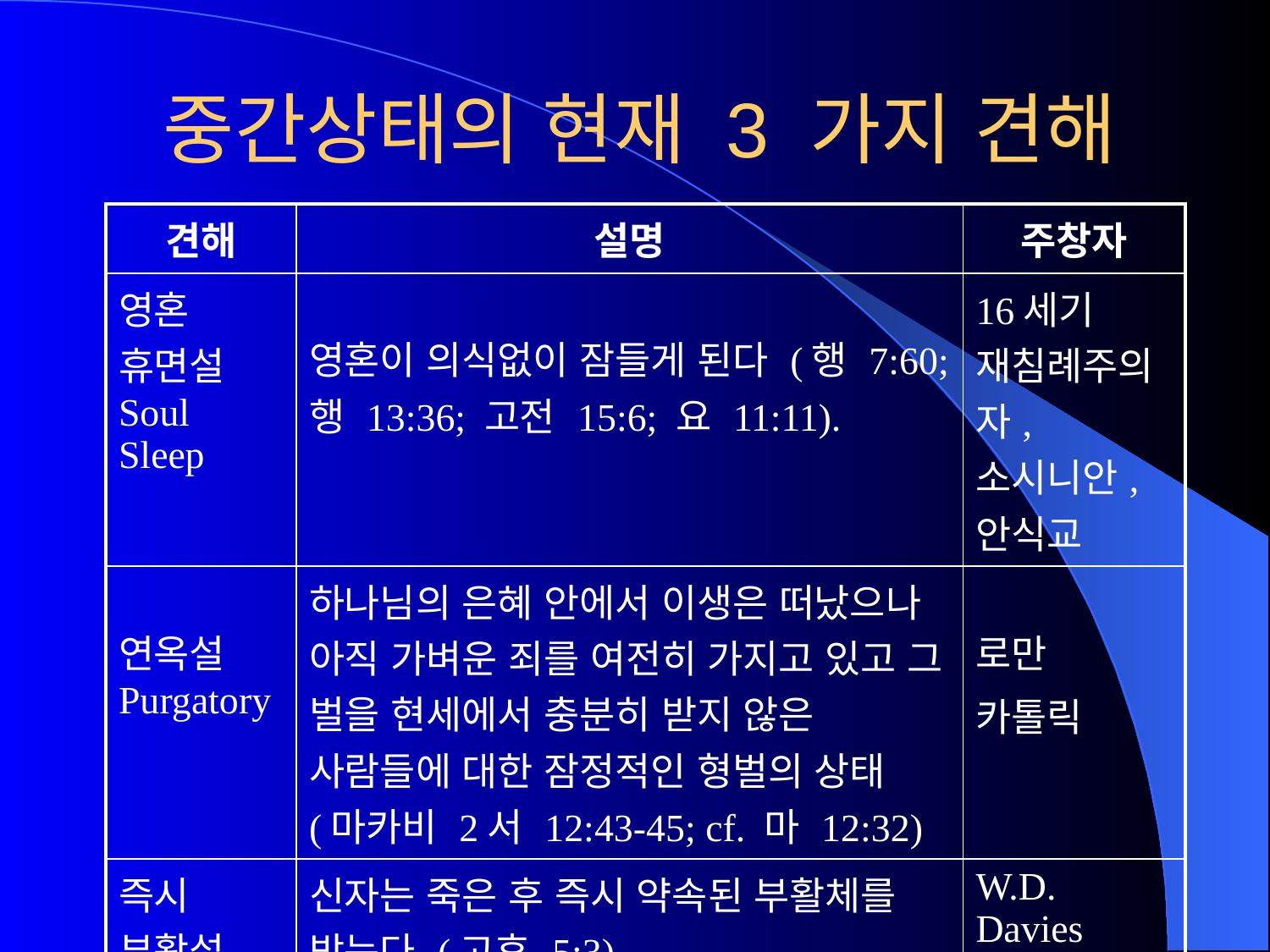

# 중간상태의 현재 3 가지 견해
| 견해 | 설명 | 주창자 |
| --- | --- | --- |
| 영혼 휴면설 Soul Sleep | 영혼이 의식없이 잠들게 된다 (행 7:60; 행 13:36; 고전 15:6; 요 11:11). | 16세기 재침례주의자, 소시니안, 안식교 |
| 연옥설 Purgatory | 하나님의 은혜 안에서 이생은 떠났으나 아직 가벼운 죄를 여전히 가지고 있고 그 벌을 현세에서 충분히 받지 않은 사람들에 대한 잠정적인 형벌의 상태 (마카비 2서 12:43-45; cf. 마 12:32) | 로만 카톨릭 |
| 즉시 부활설 | 신자는 죽은 후 즉시 약속된 부활체를 받는다 (고후 5:3). | W.D. Davies |